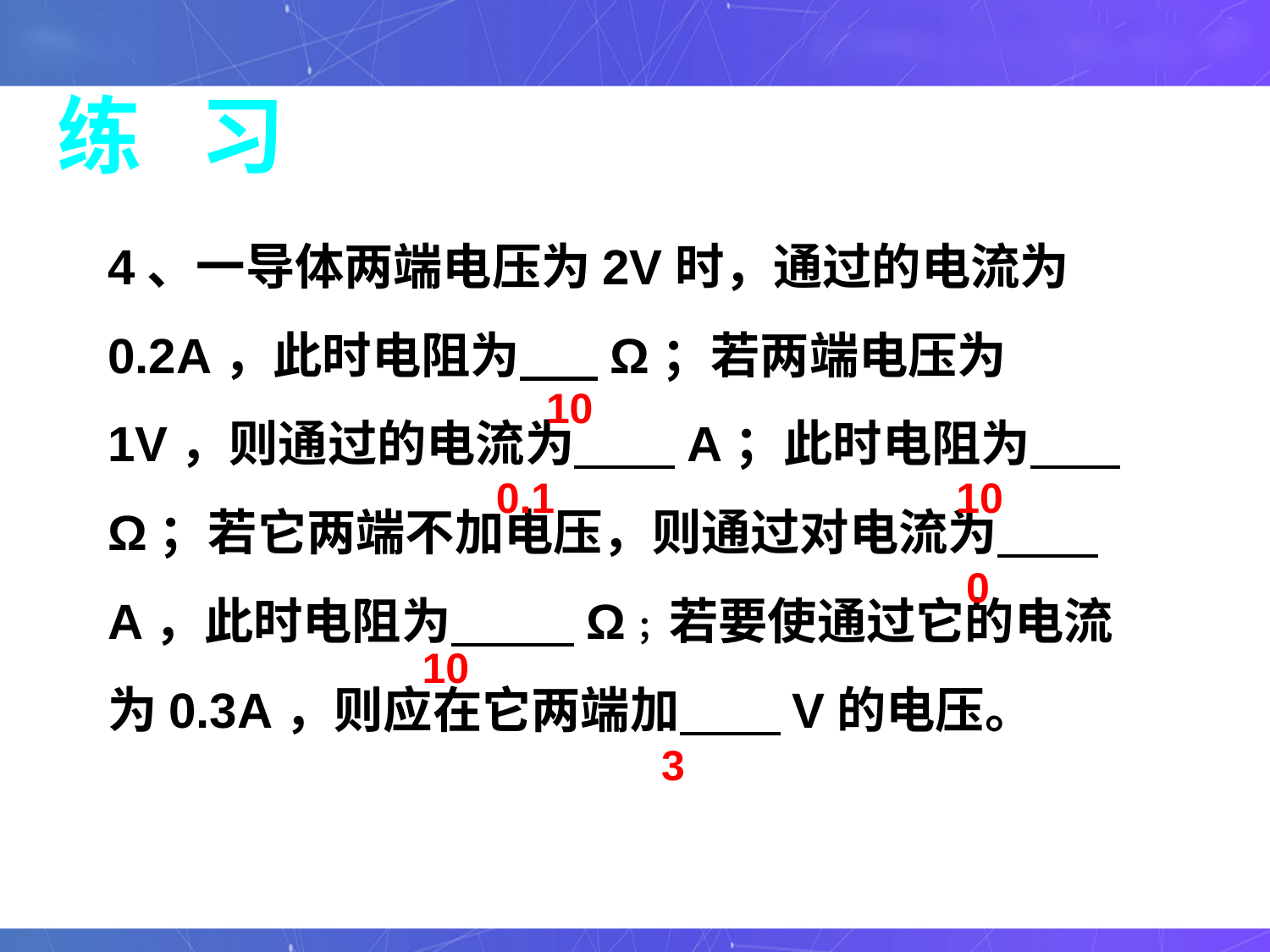

练   习
4、一导体两端电压为2V时，通过的电流为0.2A，此时电阻为       Ω；若两端电压为1V，则通过的电流为         A；此时电阻为         Ω；若它两端不加电压，则通过对电流为          A，此时电阻为           Ω；若要使通过它的电流为0.3A，则应在它两端加         V的电压。
10
0.1
10
0
10
3